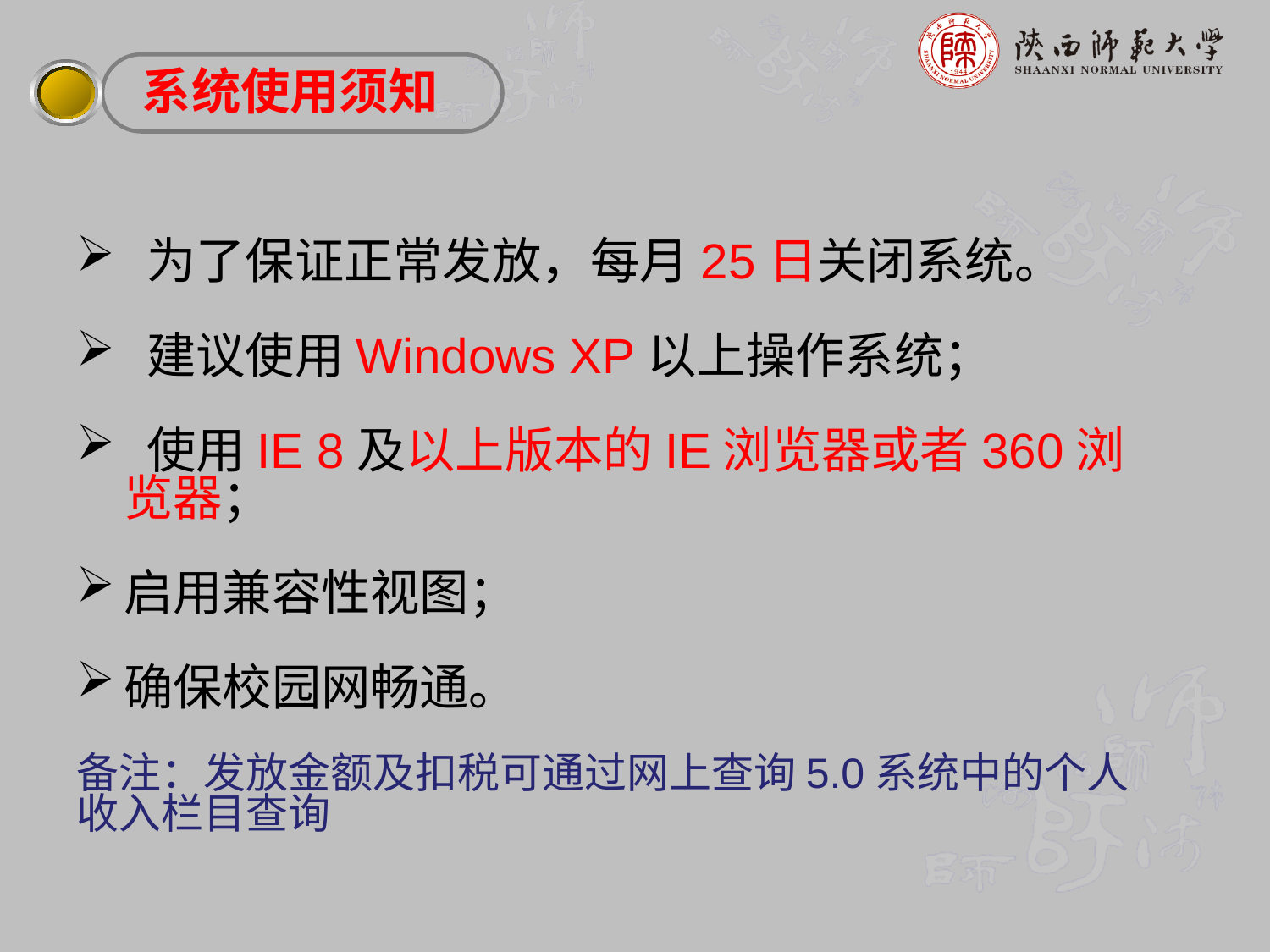

系统使用须知

 为了保证正常发放，每月25日关闭系统。

 建议使用Windows XP以上操作系统；

 使用IE 8及以上版本的IE浏览器或者360浏览器；

启用兼容性视图；

确保校园网畅通。

备注：发放金额及扣税可通过网上查询5.0系统中的个人收入栏目查询